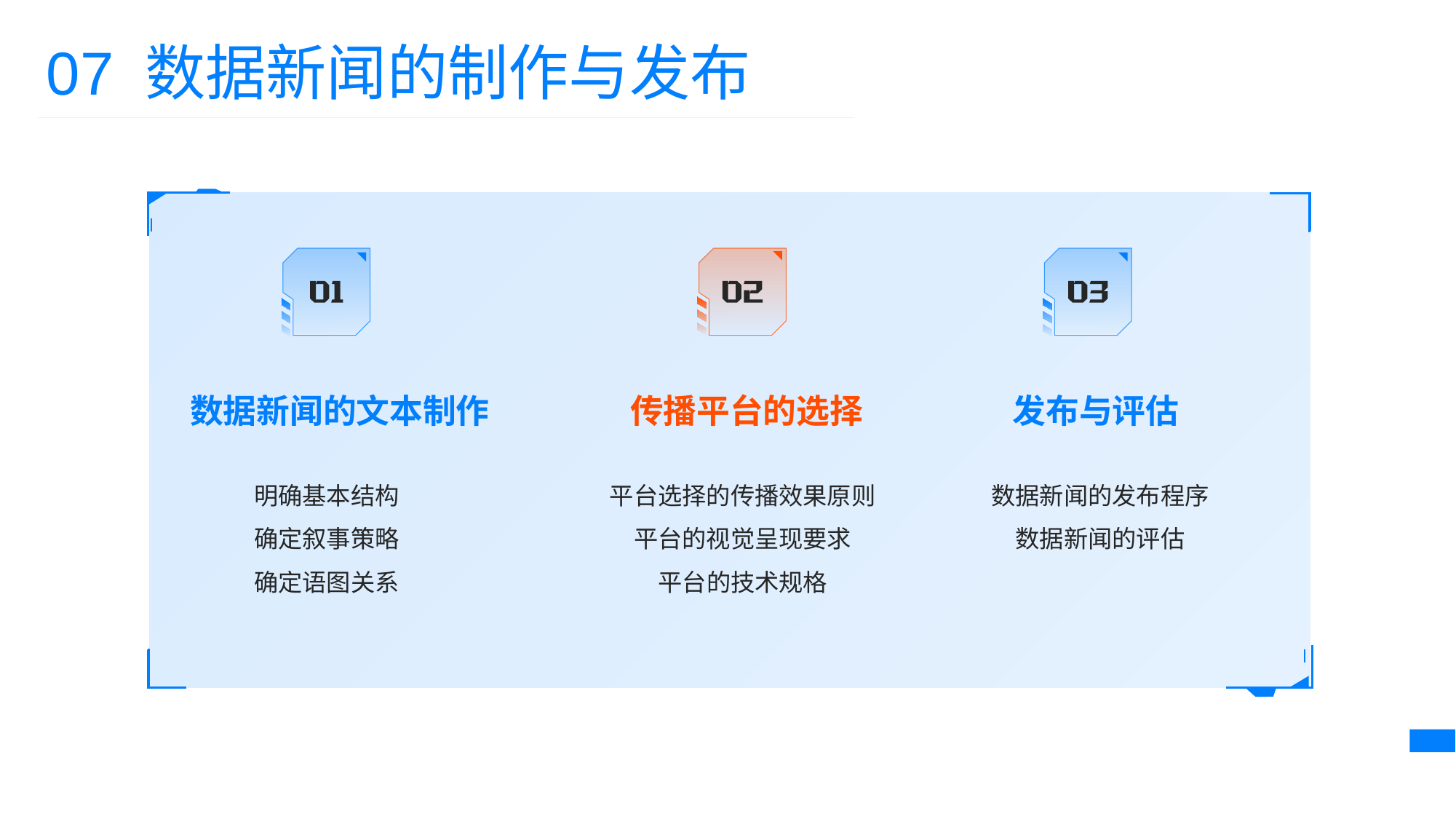

07 数据新闻的制作与发布

数据新闻的文本制作
传播平台的选择
发布与评估
数据新闻的发布程序
数据新闻的评估
明确基本结构
确定叙事策略
确定语图关系
平台选择的传播效果原则
平台的视觉呈现要求
平台的技术规格